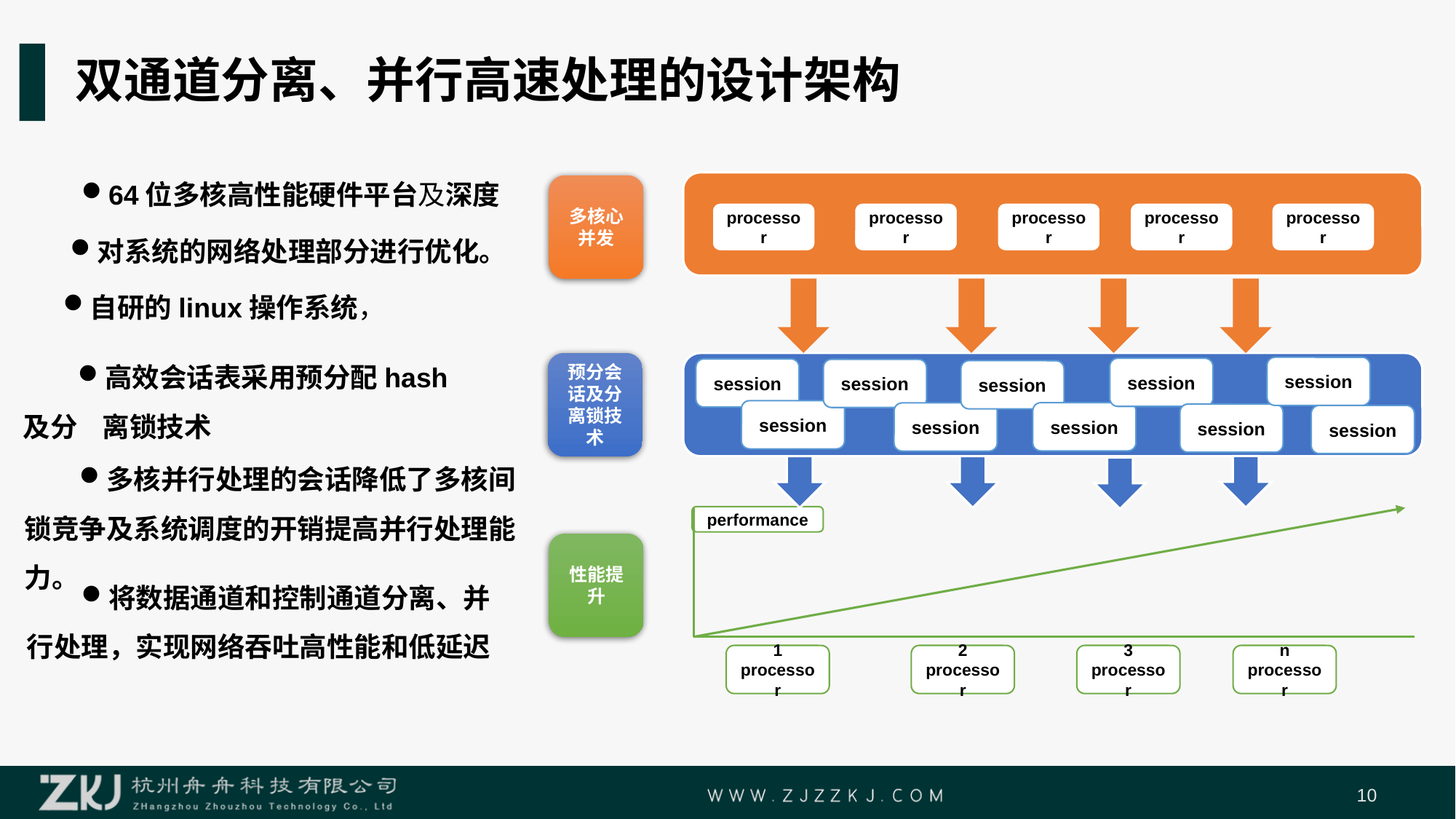

# 双通道分离、并行高速处理的设计架构
64位多核高性能硬件平台及深度

多核心并发
processor
processor
processor
processor
processor
对系统的网络处理部分进行优化。
自研的linux操作系统，

高效会话表采用预分配hash及分    离锁技术
预分会话及分离锁技术

session
session
session
session
session
session
session
session
session
session
多核并行处理的会话降低了多核间锁竞争及系统调度的开销提高并行处理能力。

performance
性能提升
将数据通道和控制通道分离、并行处理，实现网络吞吐高性能和低延迟
1
processor
2
processor
3
processor
n
processor